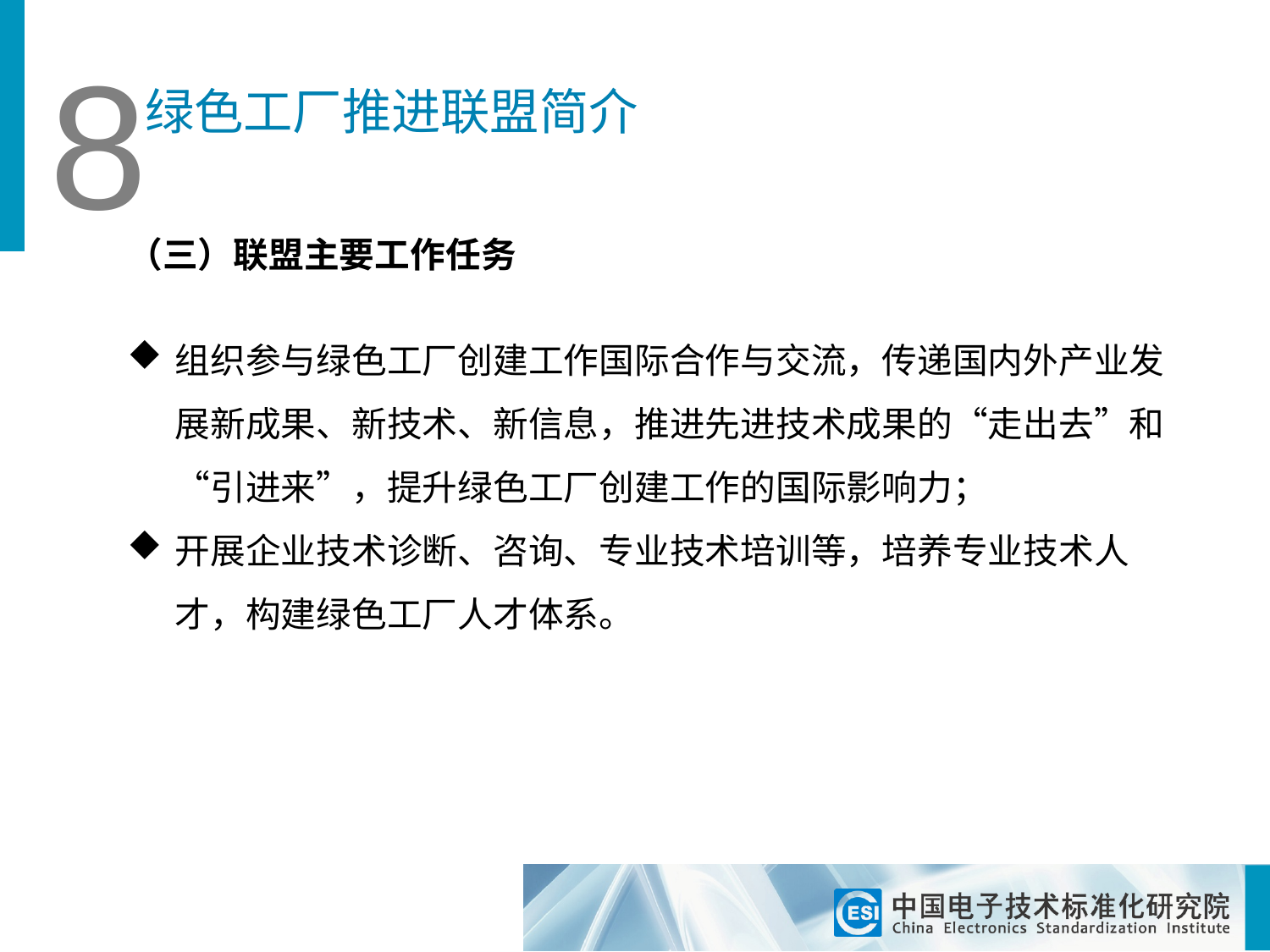

8
绿色工厂推进联盟简介
（三）联盟主要工作任务

组织参与绿色工厂创建工作国际合作与交流，传递国内外产业发展新成果、新技术、新信息，推进先进技术成果的“走出去”和“引进来”，提升绿色工厂创建工作的国际影响力；
开展企业技术诊断、咨询、专业技术培训等，培养专业技术人才，构建绿色工厂人才体系。